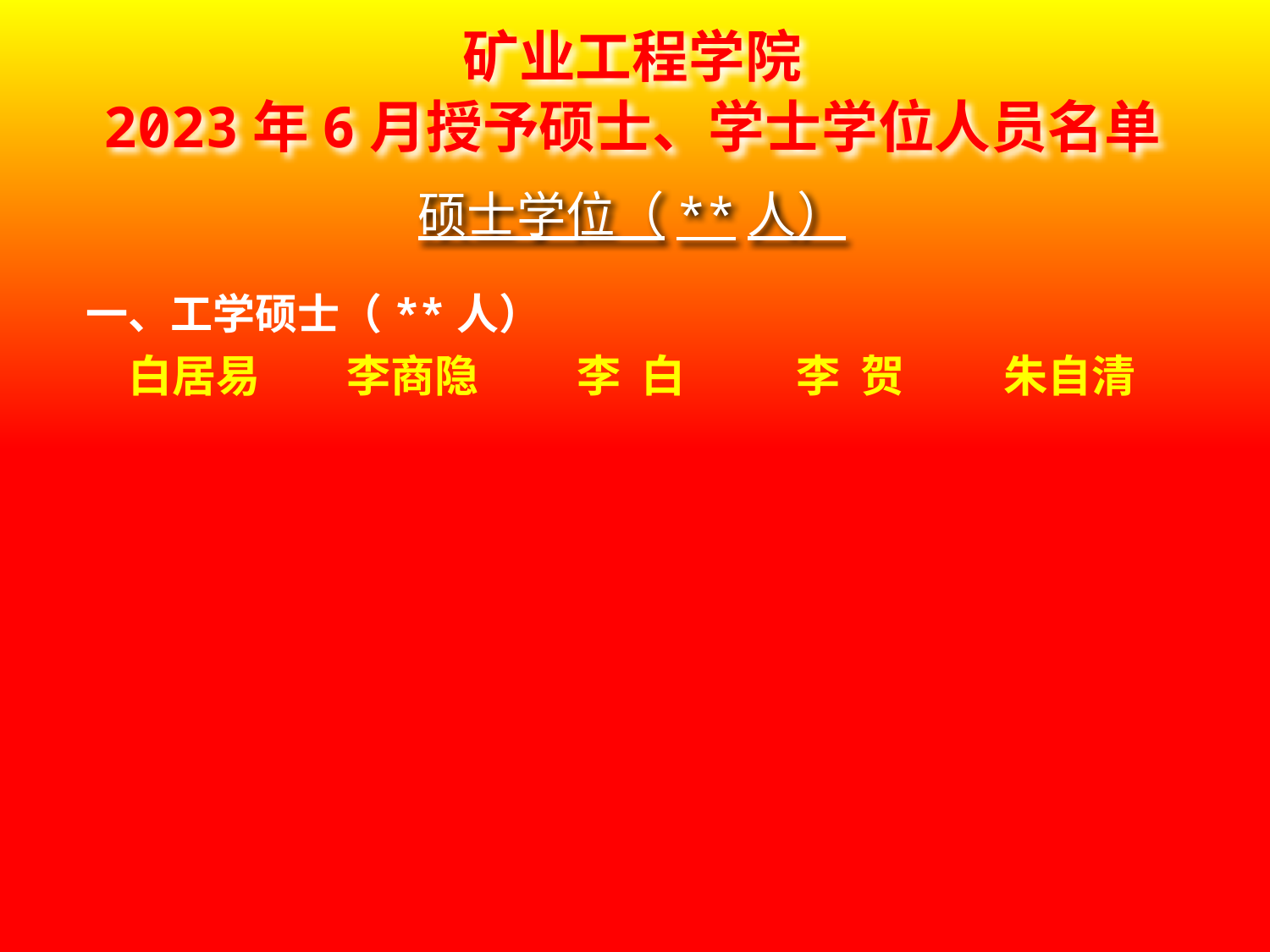

# 矿业工程学院 2023年6月授予硕士、学士学位人员名单
硕士学位（**人）
| 一、工学硕士（\*\*人） |  |  |  |  |
| --- | --- | --- | --- | --- |
| 白居易 | 李商隐 | 李 白 | 李 贺 | 朱自清 |
|  |  |  |  |  |
|  |  |  |  |  |
|  |  |  |  |  |
|  |  |  |  |  |
|  |  |  |  |  |
|  |  |  |  |  |